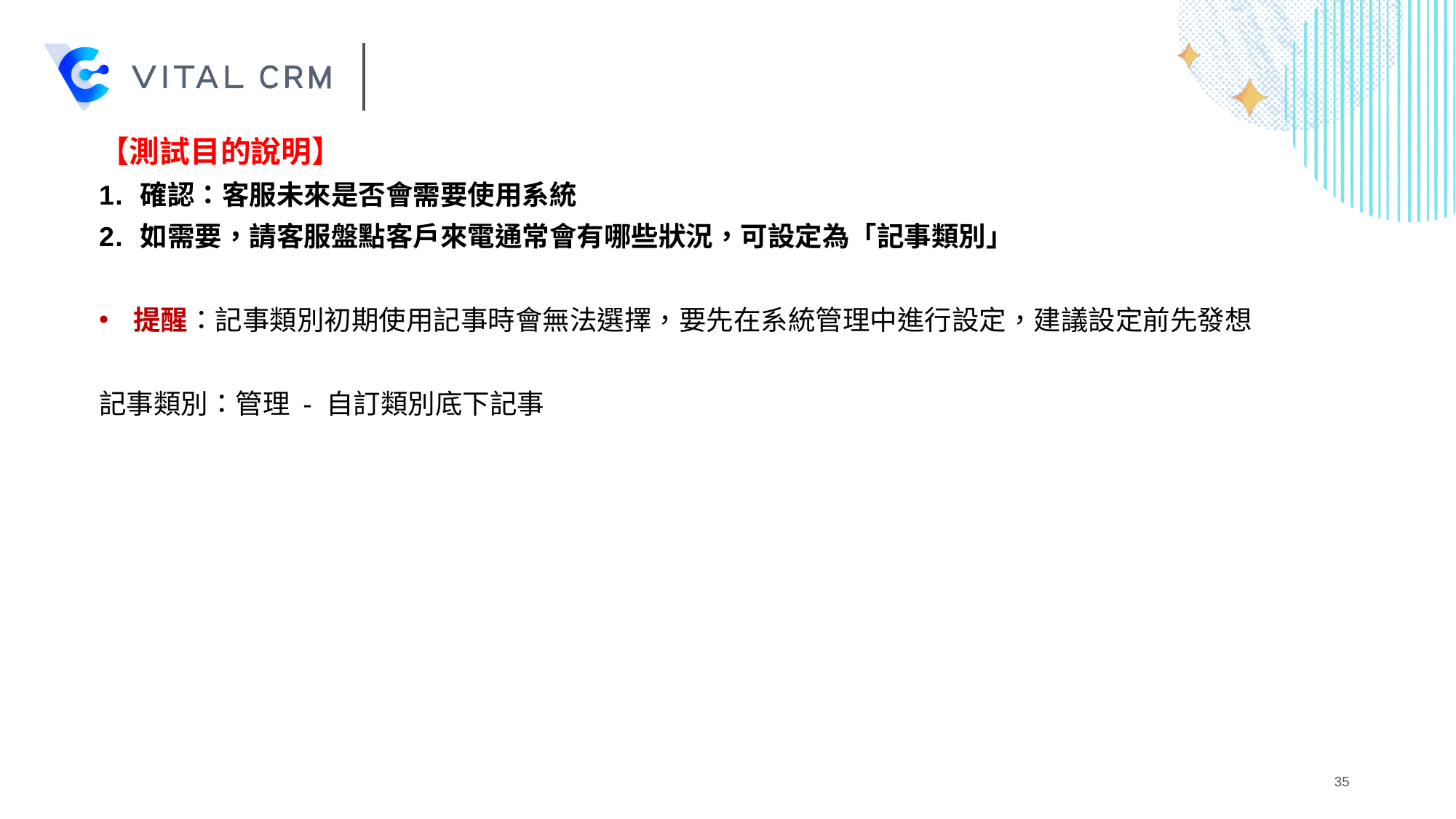

【測試目的說明】
確認：客服未來是否會需要使用系統
如需要，請客服盤點客戶來電通常會有哪些狀況，可設定為「記事類別」

提醒：記事類別初期使用記事時會無法選擇，要先在系統管理中進行設定，建議設定前先發想

記事類別：管理 - 自訂類別底下記事
35